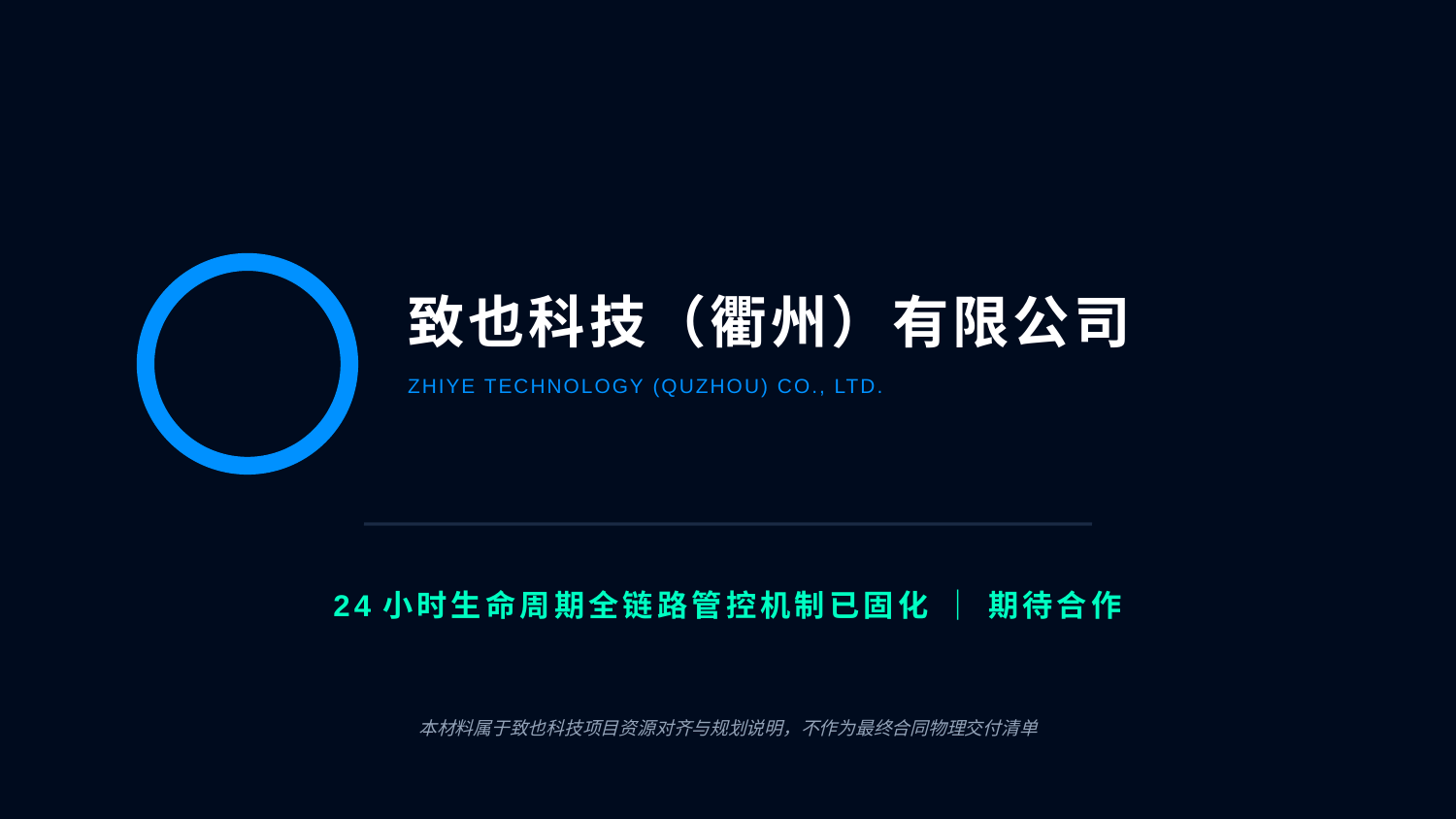

致也科技（衢州）有限公司
ZHIYE TECHNOLOGY (QUZHOU) CO., LTD.

24小时生命周期全链路管控机制已固化 ｜ 期待合作
本材料属于致也科技项目资源对齐与规划说明，不作为最终合同物理交付清单